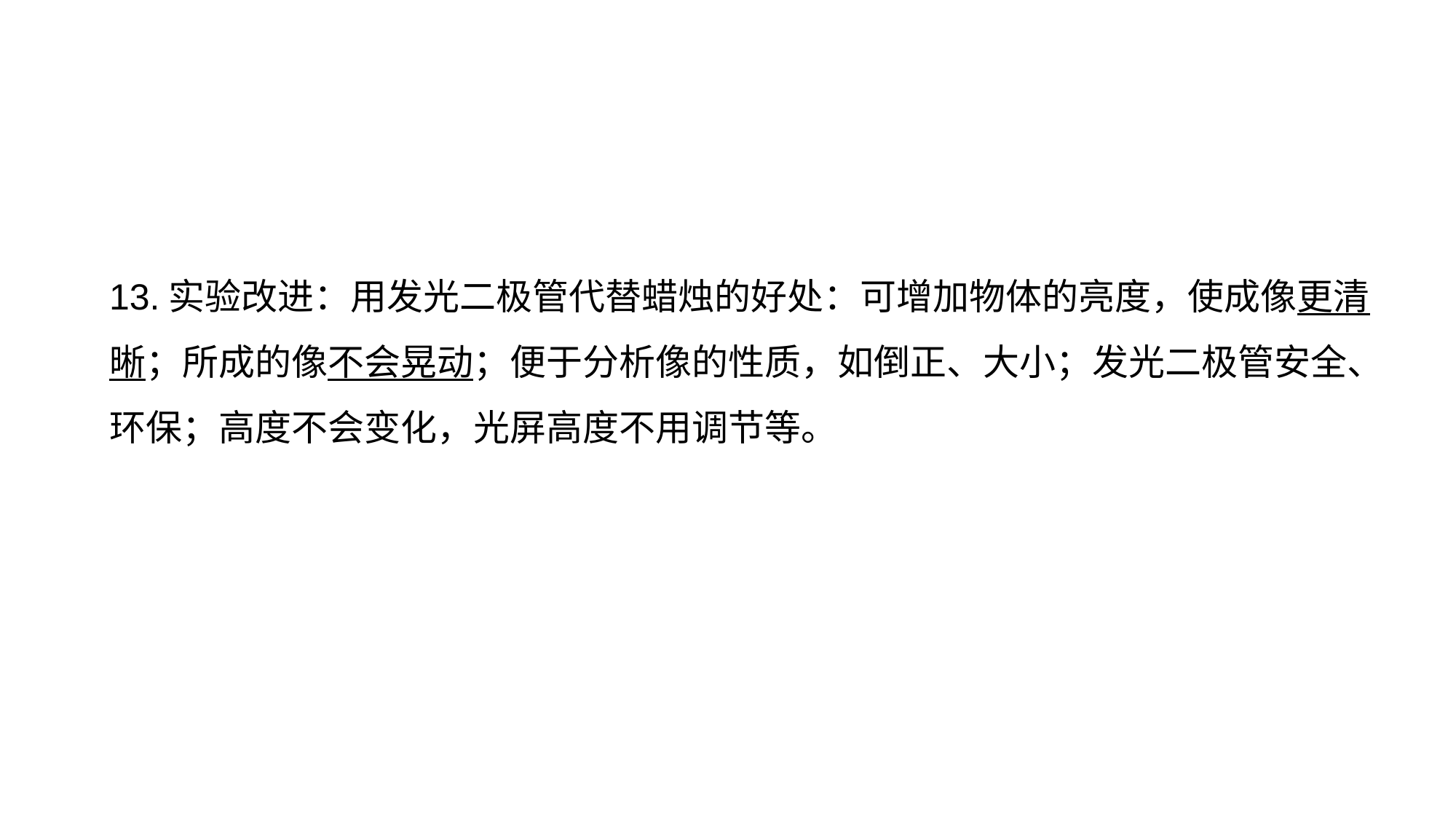

实验突破 素养提升
13.实验改进：用发光二极管代替蜡烛的好处：可增加物体的亮度，使成像更清晰；所成的像不会晃动；便于分析像的性质，如倒正、大小；发光二极管安全、环保；高度不会变化，光屏高度不用调节等。